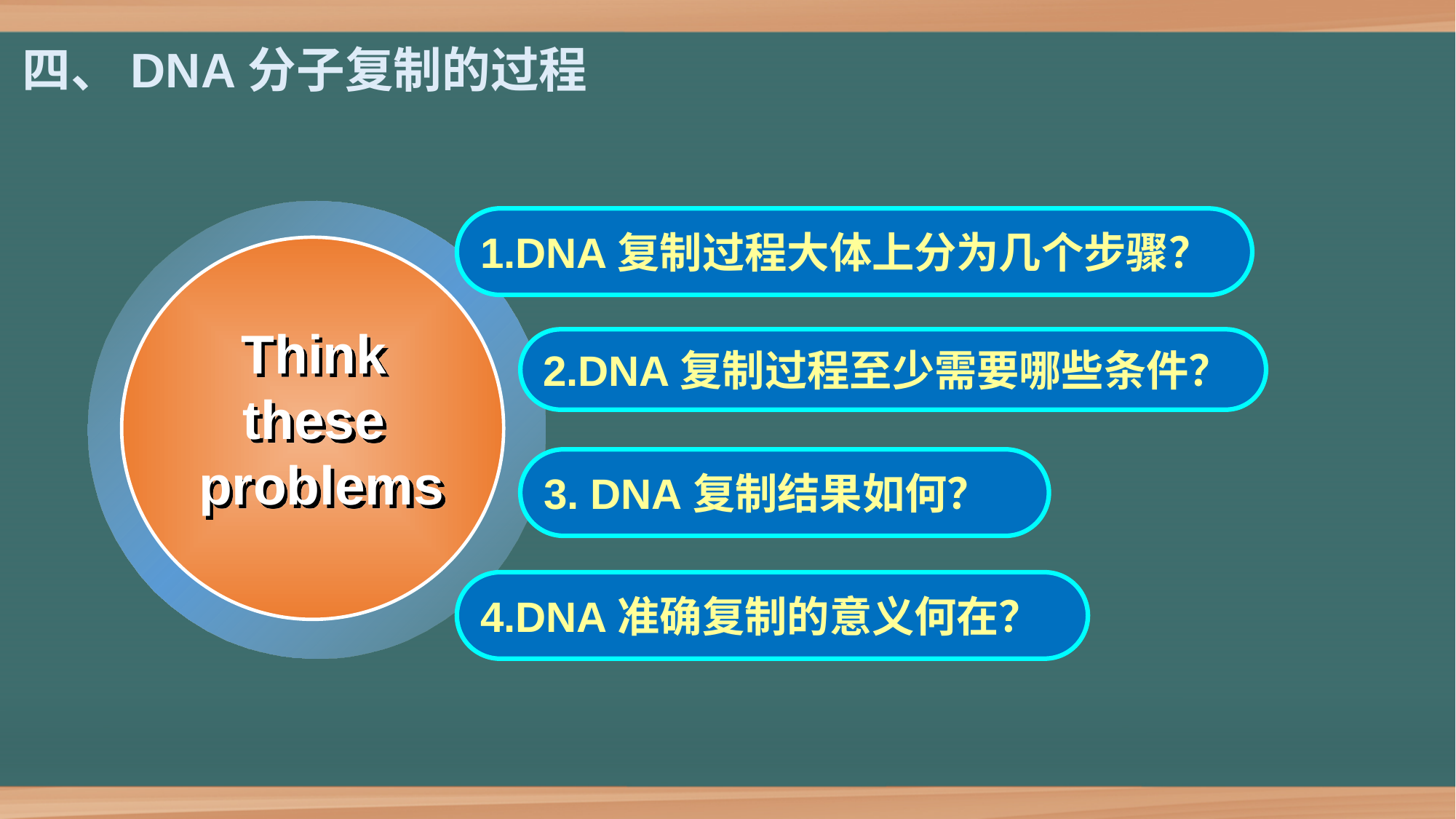

四、DNA分子复制的过程

1.DNA复制过程大体上分为几个步骤？

Think
these
problems
2.DNA复制过程至少需要哪些条件？
3. DNA复制结果如何？
4.DNA准确复制的意义何在？